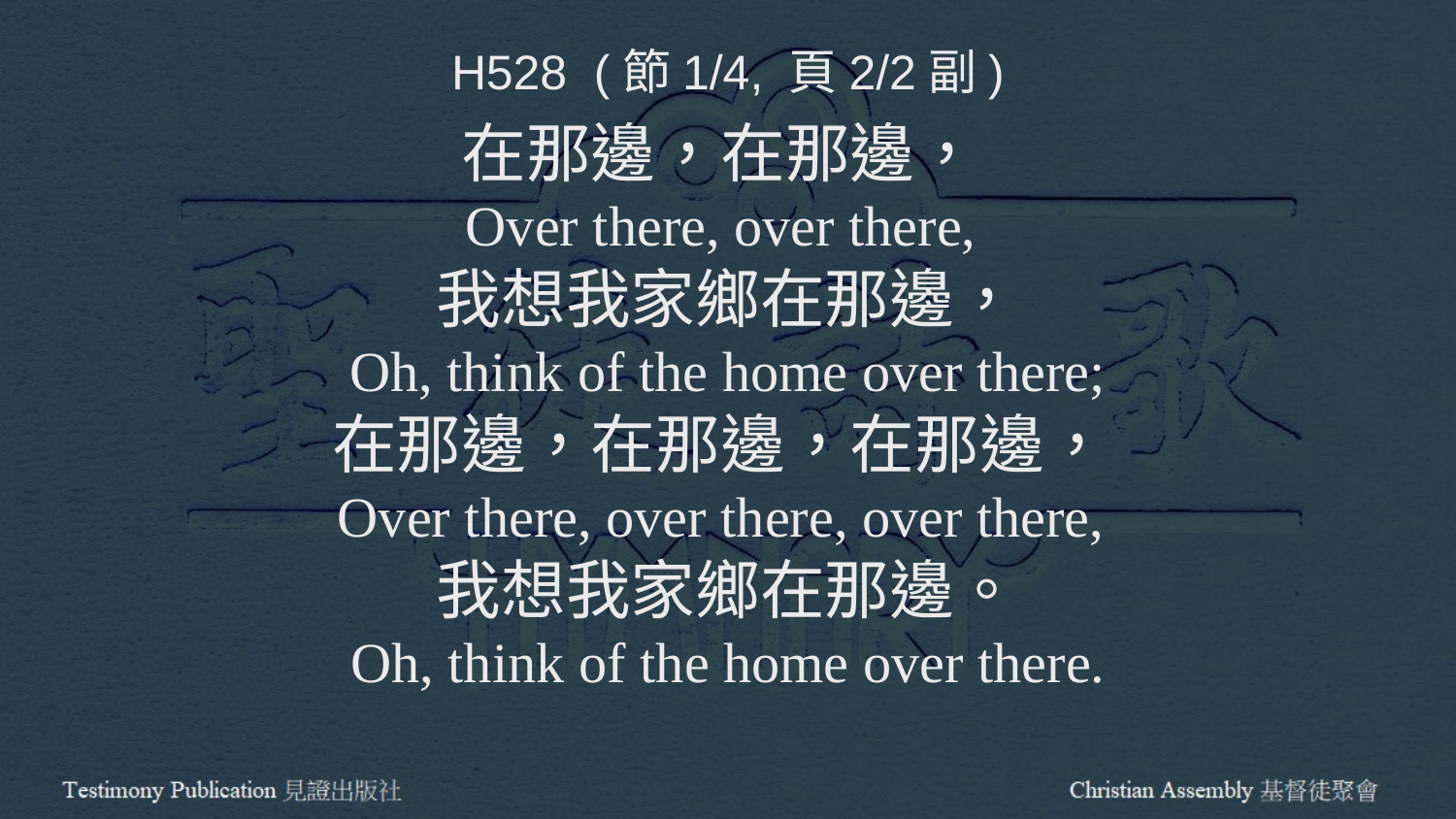

H528  (節1/4, 頁2/2副)
在那邊，在那邊，
Over there, over there,
我想我家鄉在那邊，
Oh, think of the home over there;
在那邊，在那邊，在那邊，
Over there, over there, over there,
我想我家鄉在那邊。
Oh, think of the home over there.